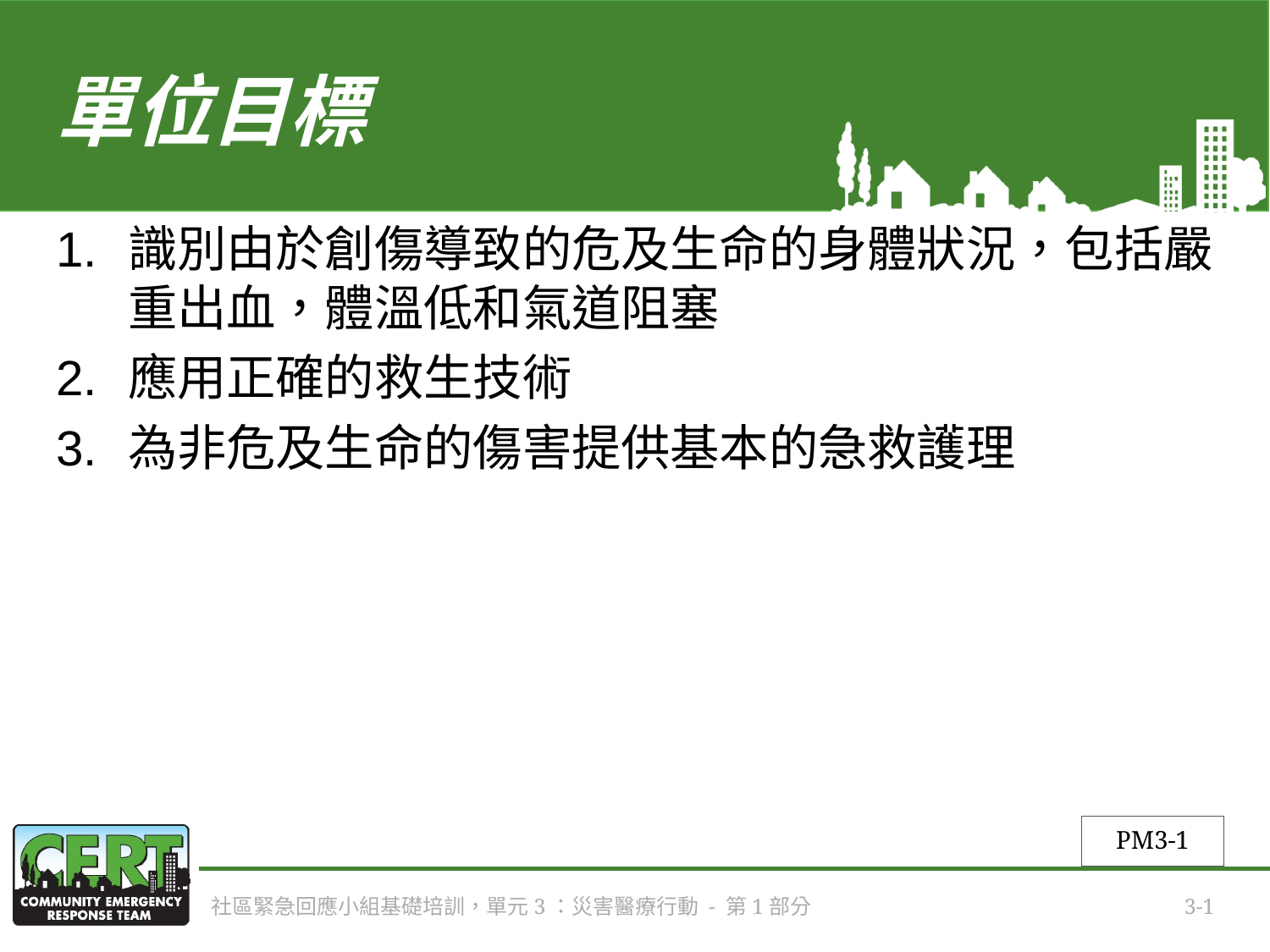

# 單位目標
識別由於創傷導致的危及生命的身體狀況，包括嚴重出血，體溫低和氣道阻塞
應用正確的救生技術
為非危及生命的傷害提供基本的急救護理
PM3-1
社區緊急回應小組基礎培訓，單元3：災害醫療行動 - 第1部分
3-1